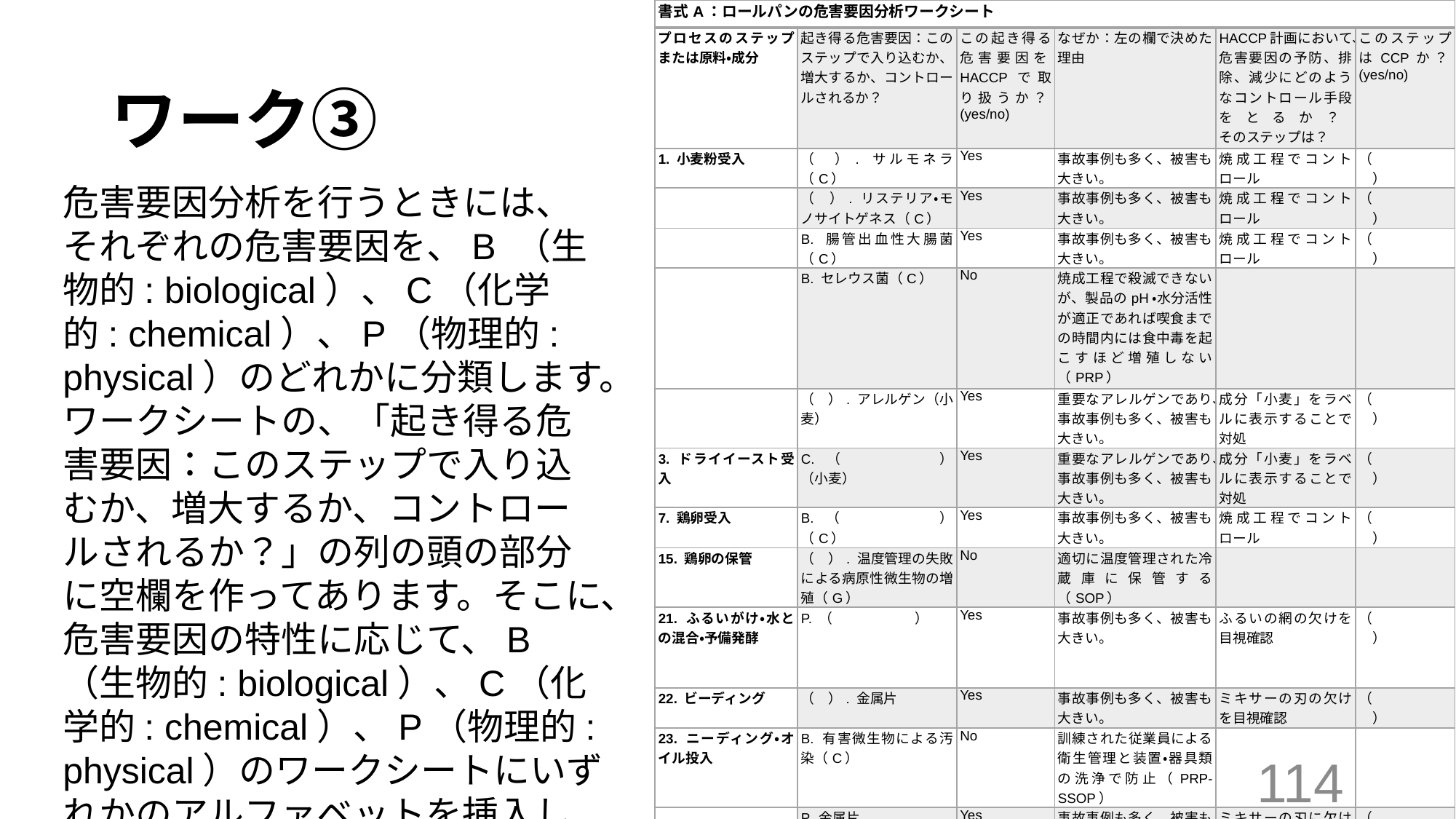

| 書式A：ロールパンの危害要因分析ワークシート |  |  |  |  |  |
| --- | --- | --- | --- | --- | --- |
| プロセスのステップまたは原料・成分 | 起き得る危害要因：このステップで入り込むか、増大するか、コントロールされるか？ | この起き得る危害要因をHACCPで取り扱うか？(yes/no) | なぜか：左の欄で決めた理由 | HACCP計画において、危害要因の予防、排除、減少にどのようなコントロール手段をとるか？ そのステップは？ | このステップはCCPか？(yes/no) |
| 1. 小麦粉受入 | （　）. サルモネラ（C） | Yes | 事故事例も多く、被害も大きい。 | 焼成工程でコントロール | （　　　　　） |
|  | （　）. リステリア・モノサイトゲネス（C） | Yes | 事故事例も多く、被害も大きい。 | 焼成工程でコントロール | （　　　　　） |
|  | B. 腸管出血性大腸菌（C） | Yes | 事故事例も多く、被害も大きい。 | 焼成工程でコントロール | （　　　　　） |
|  | B. セレウス菌（C） | No | 焼成工程で殺滅できないが、製品のpH・水分活性が適正であれば喫食までの時間内には食中毒を起こすほど増殖しない（PRP） |  |  |
|  | （　）. アレルゲン（小麦） | Yes | 重要なアレルゲンであり、事故事例も多く、被害も大きい。 | 成分「小麦」をラベルに表示することで対処 | （　　　　　　） |
| 3. ドライイースト受入 | C. （　　　　　　）（小麦） | Yes | 重要なアレルゲンであり、事故事例も多く、被害も大きい。 | 成分「小麦」をラベルに表示することで対処 | （　　　　　　） |
| 7. 鶏卵受入 | B. （　　　　　　）（C） | Yes | 事故事例も多く、被害も大きい。 | 焼成工程でコントロール | （　　　　　　） |
| 15. 鶏卵の保管 | （　）. 温度管理の失敗による病原性微生物の増殖（G） | No | 適切に温度管理された冷蔵庫に保管する（SOP） |  |  |
| 21. ふるいがけ・水との混合・予備発酵 | P. （　　　　　　） | Yes | 事故事例も多く、被害も大きい。 | ふるいの網の欠けを目視確認 | （　　　　　　） |
| 22. ビーディング | （　）. 金属片 | Yes | 事故事例も多く、被害も大きい。 | ミキサーの刃の欠けを目視確認 | （　　　　　　） |
| 23. ニーディング・オイル投入 | B. 有害微生物による汚染（C） | No | 訓練された従業員による衛生管理と装置・器具類の洗浄で防止（PRP-SSOP） |  |  |
|  | P. 金属片 | Yes | 事故事例も多く、被害も大きい。 | ミキサーの刃に欠けがないことを目視確認する | （　　　　　　） |
# ワーク③

危害要因分析を行うときには、それぞれの危害要因を、B （生物的: biological）、C（化学的: chemical）、P（物理的: physical）のどれかに分類します。ワークシートの、「起き得る危害要因：このステップで入り込むか、増大するか、コントロールされるか？」の列の頭の部分に空欄を作ってあります。そこに、危害要因の特性に応じて、B （生物的: biological）、C（化学的: chemical）、P（物理的: physical）のワークシートにいずれかのアルファベットを挿入してみましょう。

114